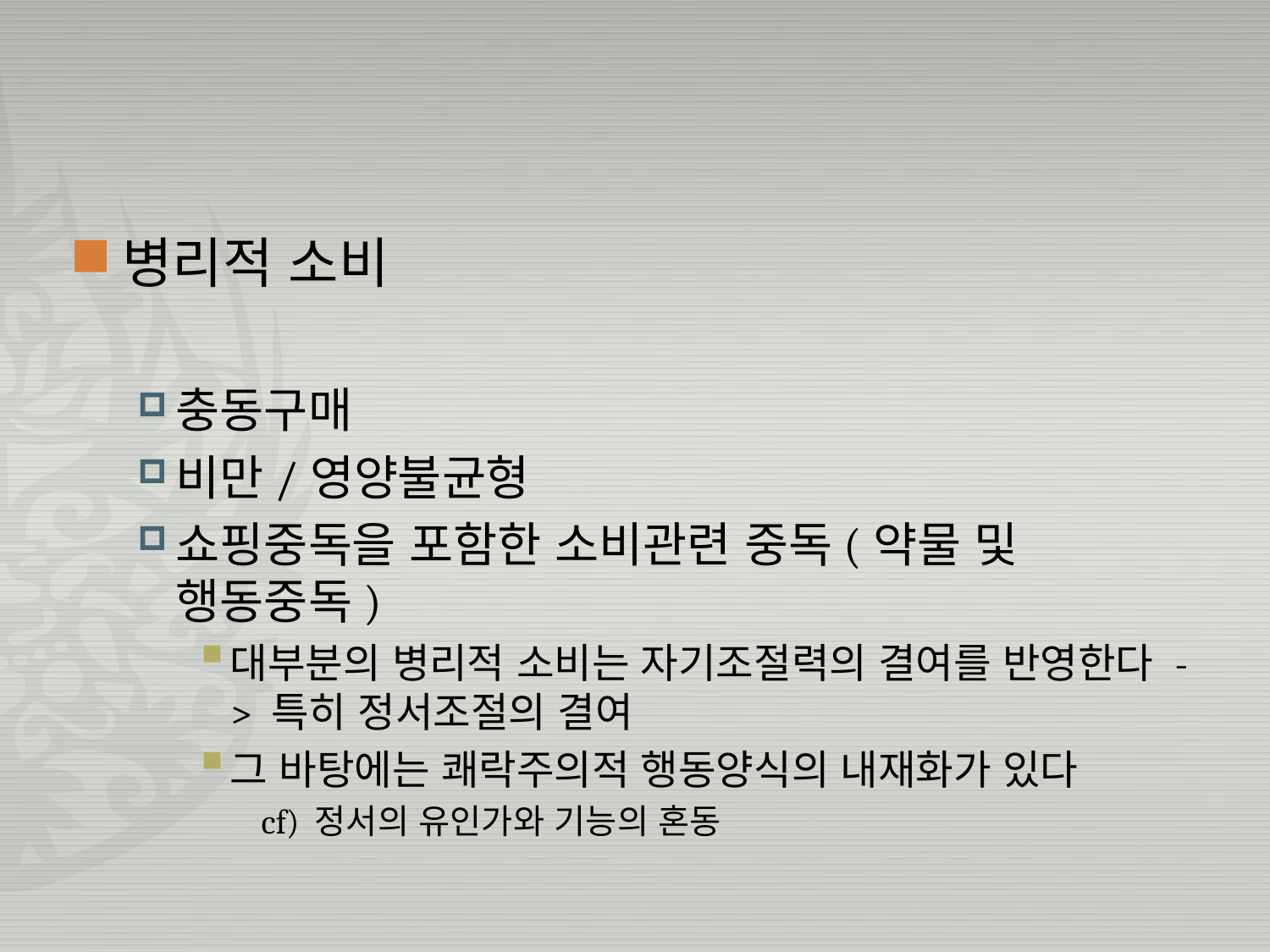

#
병리적 소비

충동구매
비만/영양불균형
쇼핑중독을 포함한 소비관련 중독(약물 및 행동중독)
대부분의 병리적 소비는 자기조절력의 결여를 반영한다 -> 특히 정서조절의 결여
그 바탕에는 쾌락주의적 행동양식의 내재화가 있다
cf) 정서의 유인가와 기능의 혼동